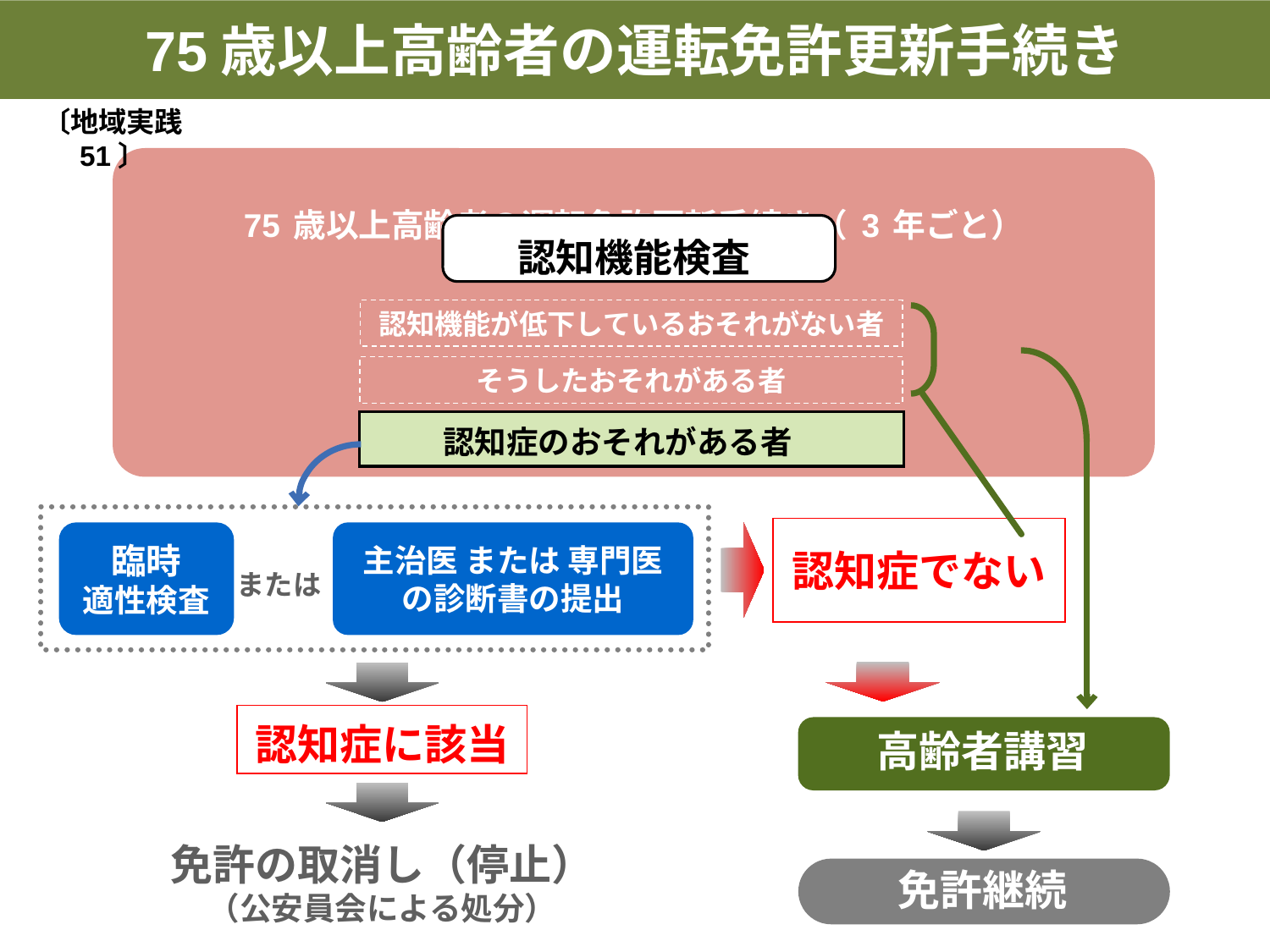

75歳以上高齢者の運転免許更新手続き
〔地域実践 51〕
75歳以上高齢者の運転免許更新手続き（3年ごと）

認知機能検査
認知機能が低下しているおそれがない者

そうしたおそれがある者
認知症のおそれがある者

認知症でない
臨時
適性検査

主治医 または 専門医
の診断書の提出
または

認知症に該当

高齢者講習

免許の取消し（停止）
（公安員会による処分）
免許継続